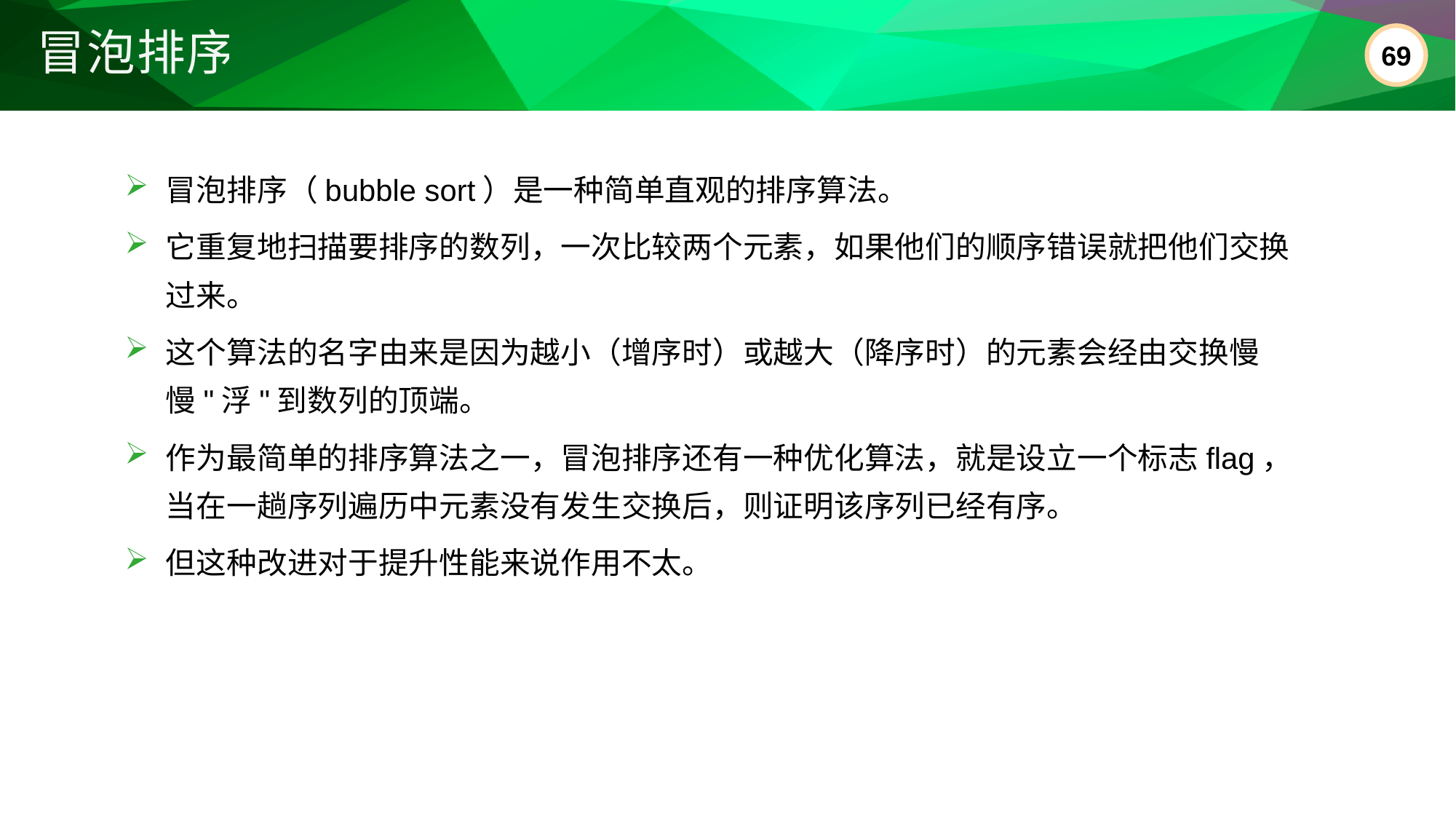

冒泡排序
冒泡排序（bubble sort）是一种简单直观的排序算法。
它重复地扫描要排序的数列，一次比较两个元素，如果他们的顺序错误就把他们交换过来。
这个算法的名字由来是因为越小（增序时）或越大（降序时）的元素会经由交换慢慢"浮"到数列的顶端。
作为最简单的排序算法之一，冒泡排序还有一种优化算法，就是设立一个标志flag，当在一趟序列遍历中元素没有发生交换后，则证明该序列已经有序。
但这种改进对于提升性能来说作用不太。